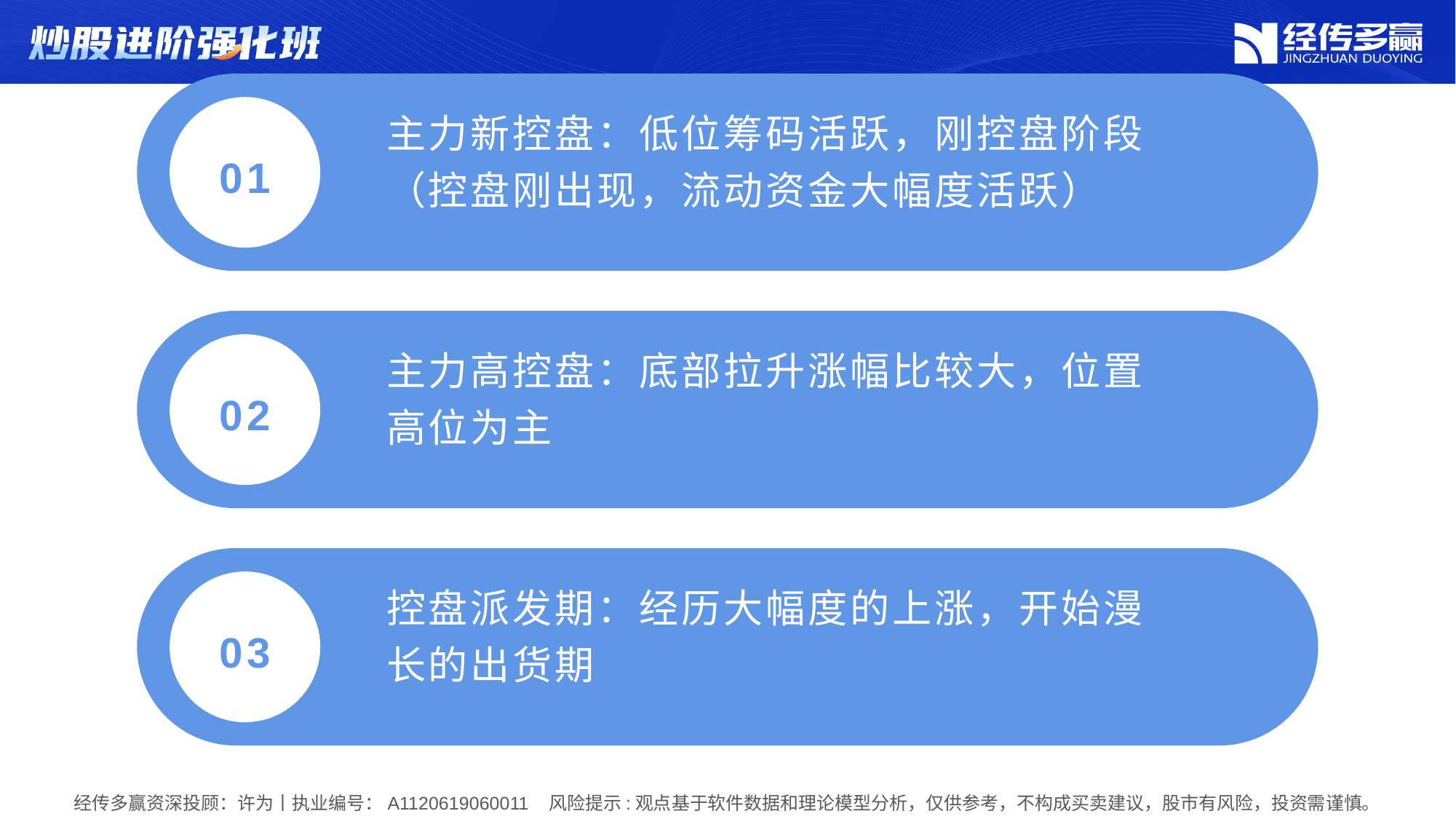

主力新控盘：低位筹码活跃，刚控盘阶段（控盘刚出现，流动资金大幅度活跃）

01

主力高控盘：底部拉升涨幅比较大，位置高位为主

02

控盘派发期：经历大幅度的上涨，开始漫长的出货期

03